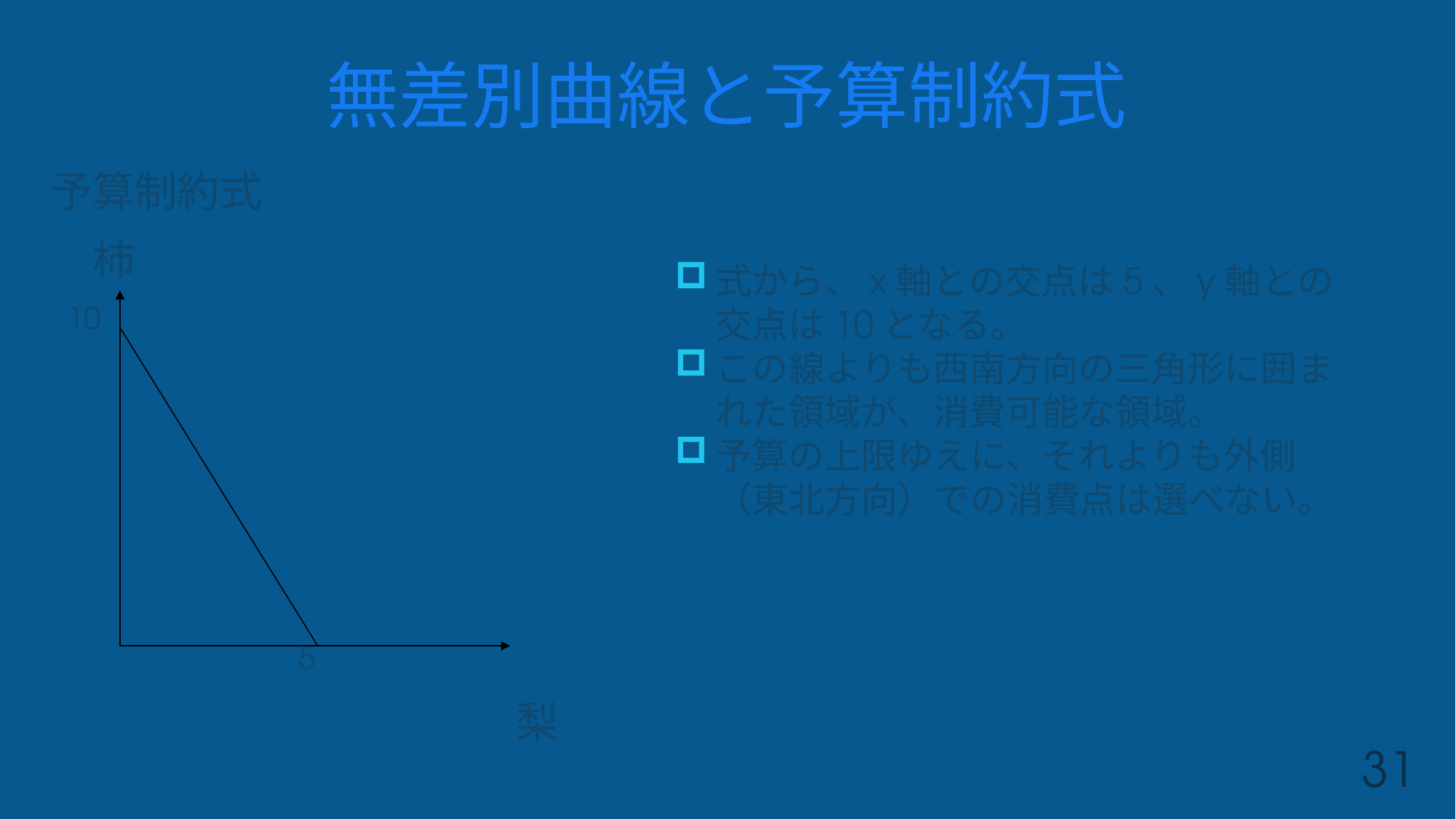

# 無差別曲線と予算制約式
予算制約式
　柿
  10

                     5
　　　　　　　　　　　梨
式から、x軸との交点は5、y軸との交点は10となる。
この線よりも西南方向の三角形に囲まれた領域が、消費可能な領域。
予算の上限ゆえに、それよりも外側（東北方向）での消費点は選べない。
31